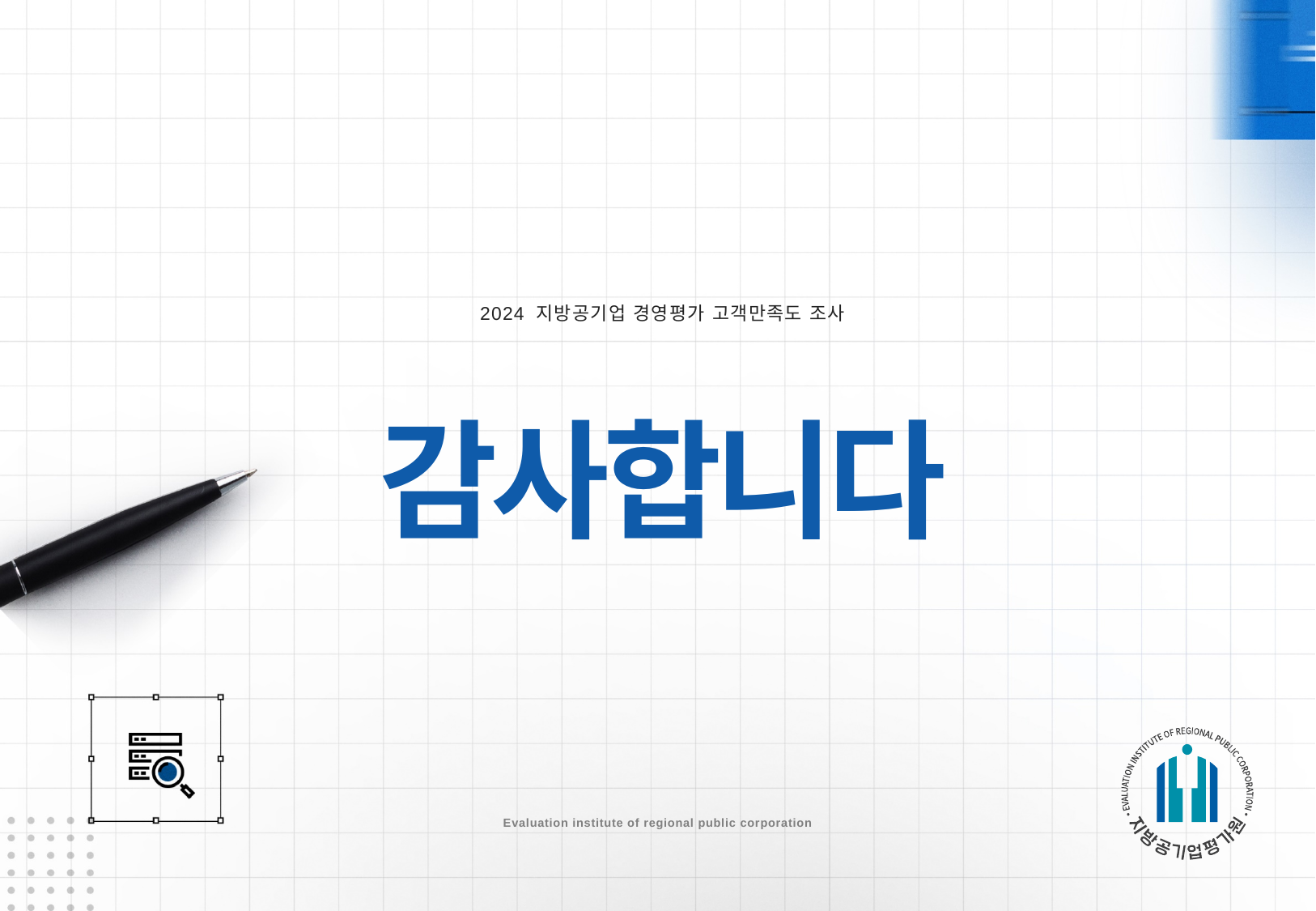

2024 지방공기업 경영평가 고객만족도 조사
감사합니다
Evaluation institute of regional public corporation